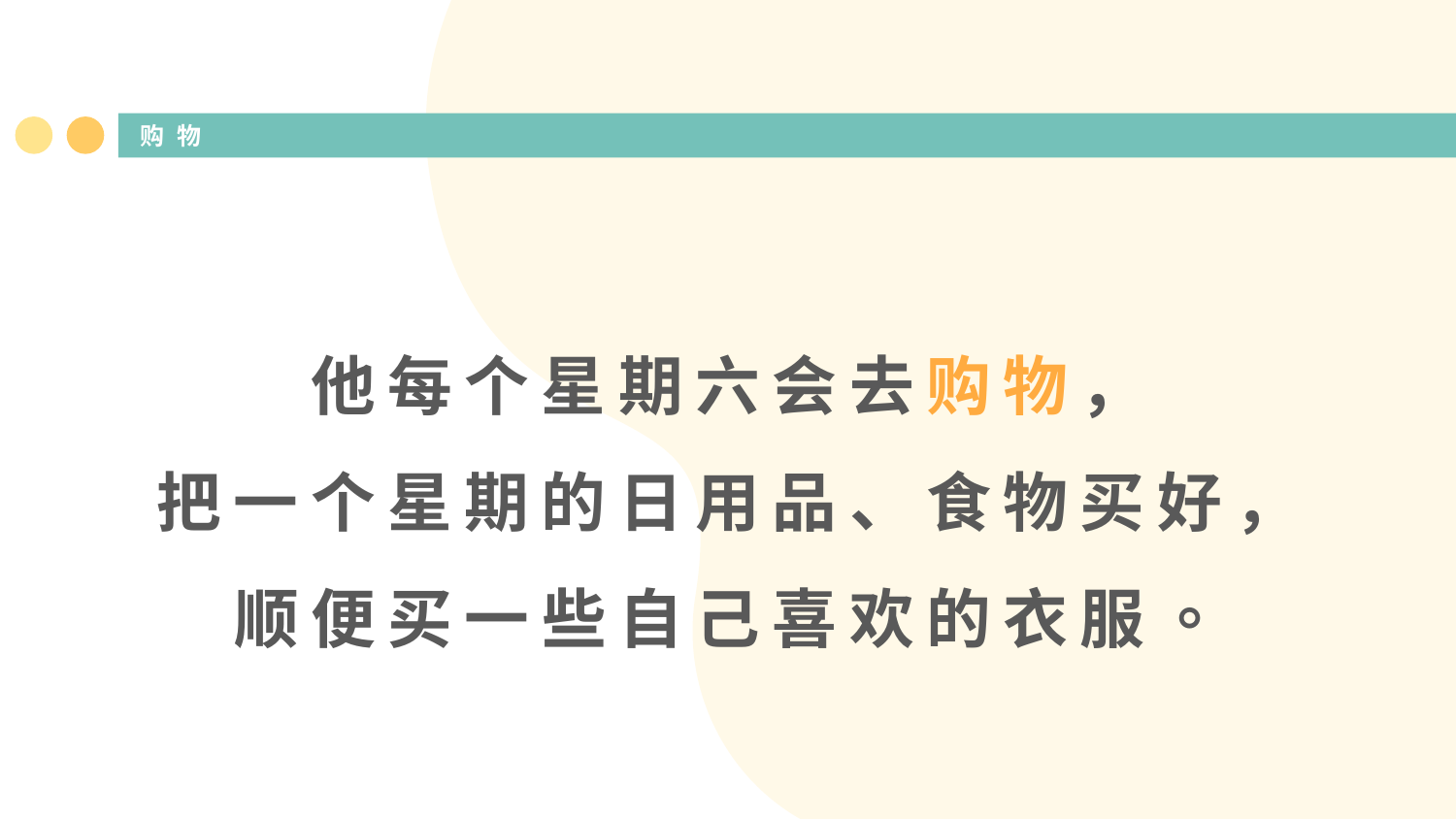

# 购物
他每个星期六会去购物，
把一个星期的日用品、食物买好，
顺便买一些自己喜欢的衣服。